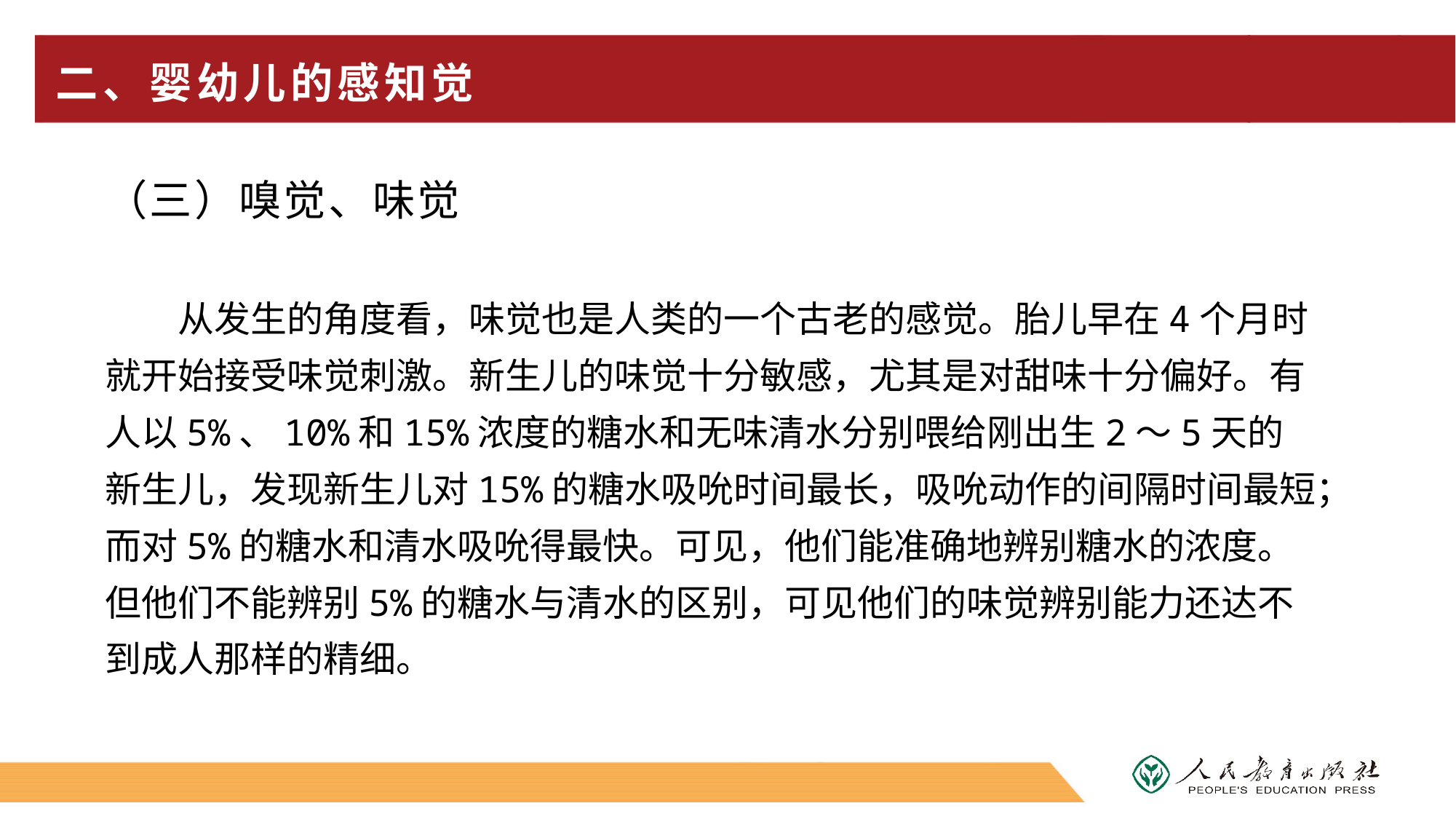

# 二、婴幼儿的感知觉
（三）嗅觉、味觉
从发生的角度看，味觉也是人类的一个古老的感觉。胎儿早在4个月时就开始接受味觉刺激。新生儿的味觉十分敏感，尤其是对甜味十分偏好。有人以5%、10%和15%浓度的糖水和无味清水分别喂给刚出生2～5天的新生儿，发现新生儿对15%的糖水吸吮时间最长，吸吮动作的间隔时间最短；而对5%的糖水和清水吸吮得最快。可见，他们能准确地辨别糖水的浓度。但他们不能辨别5%的糖水与清水的区别，可见他们的味觉辨别能力还达不到成人那样的精细。